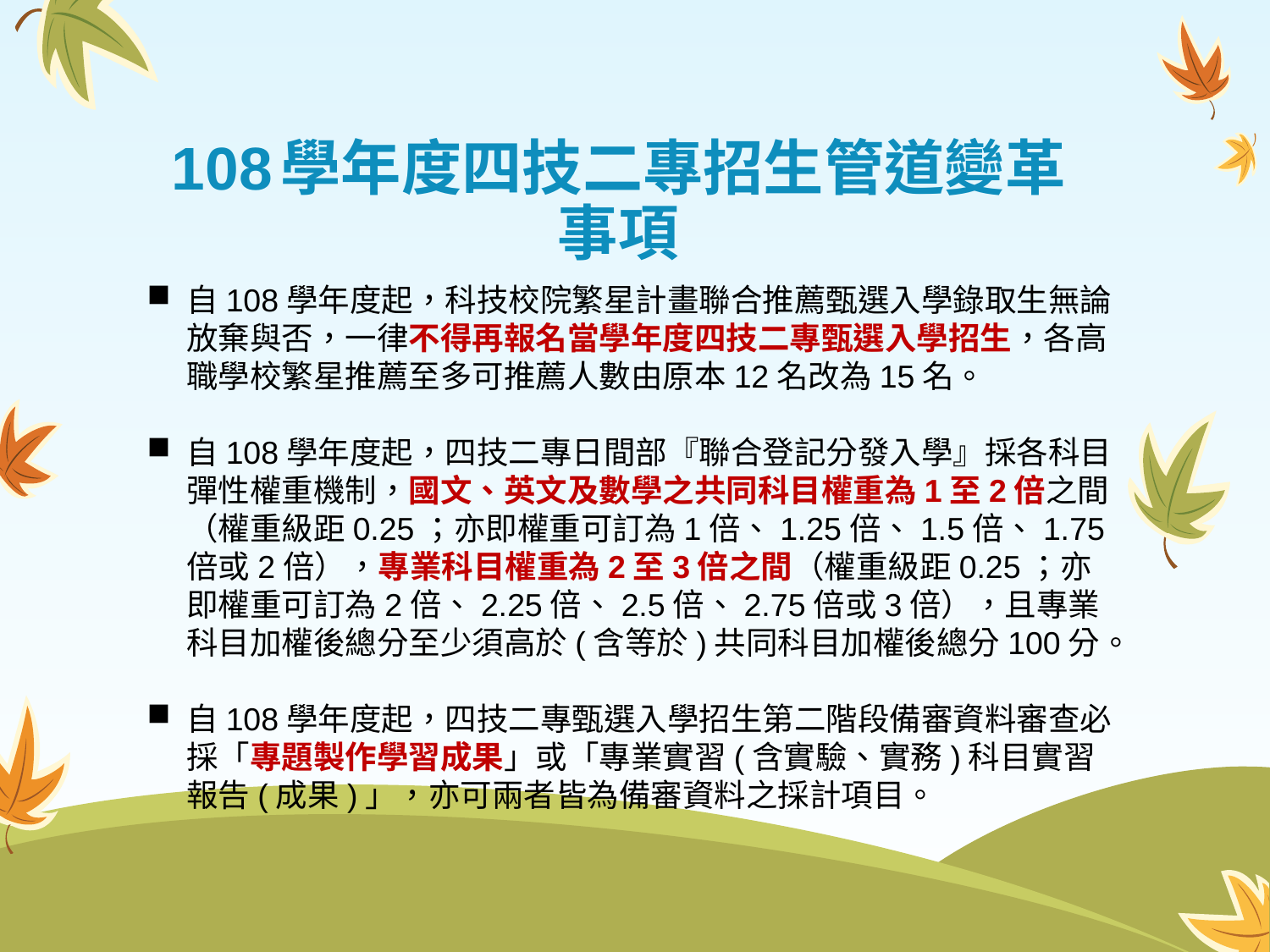

# 108學年度四技二專招生管道變革事項
自108學年度起，科技校院繁星計畫聯合推薦甄選入學錄取生無論放棄與否，一律不得再報名當學年度四技二專甄選入學招生，各高職學校繁星推薦至多可推薦人數由原本12名改為15名。

自108學年度起，四技二專日間部『聯合登記分發入學』採各科目彈性權重機制，國文、英文及數學之共同科目權重為1至2倍之間（權重級距0.25；亦即權重可訂為1倍、1.25倍、1.5倍、1.75倍或2倍），專業科目權重為2至3倍之間（權重級距0.25；亦即權重可訂為2倍、2.25倍、2.5倍、2.75倍或3倍），且專業科目加權後總分至少須高於(含等於)共同科目加權後總分100分。

自108學年度起，四技二專甄選入學招生第二階段備審資料審查必採「專題製作學習成果」或「專業實習(含實驗、實務)科目實習報告(成果)」，亦可兩者皆為備審資料之採計項目。